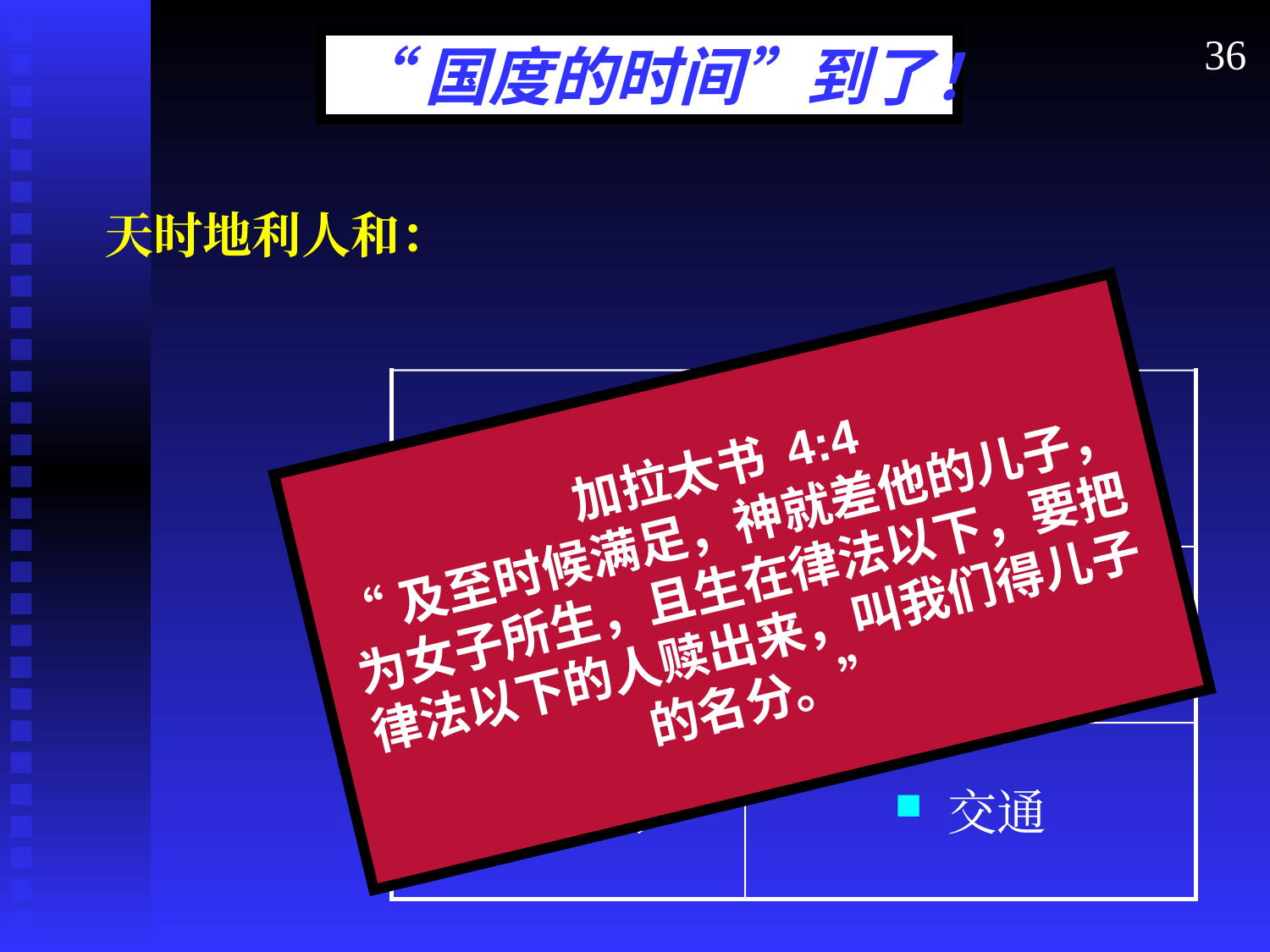

36
“国度的时间”到了！
天时地利人和：

加拉太书 4:4
“及至时候满足，神就差他的儿子，为女子所生，且生在律法以下，要把律法以下的人赎出来，叫我们得儿子的名分。”

 政治

 预言
(但 9:25-26)

 语言

 情绪
 宗教

 交通